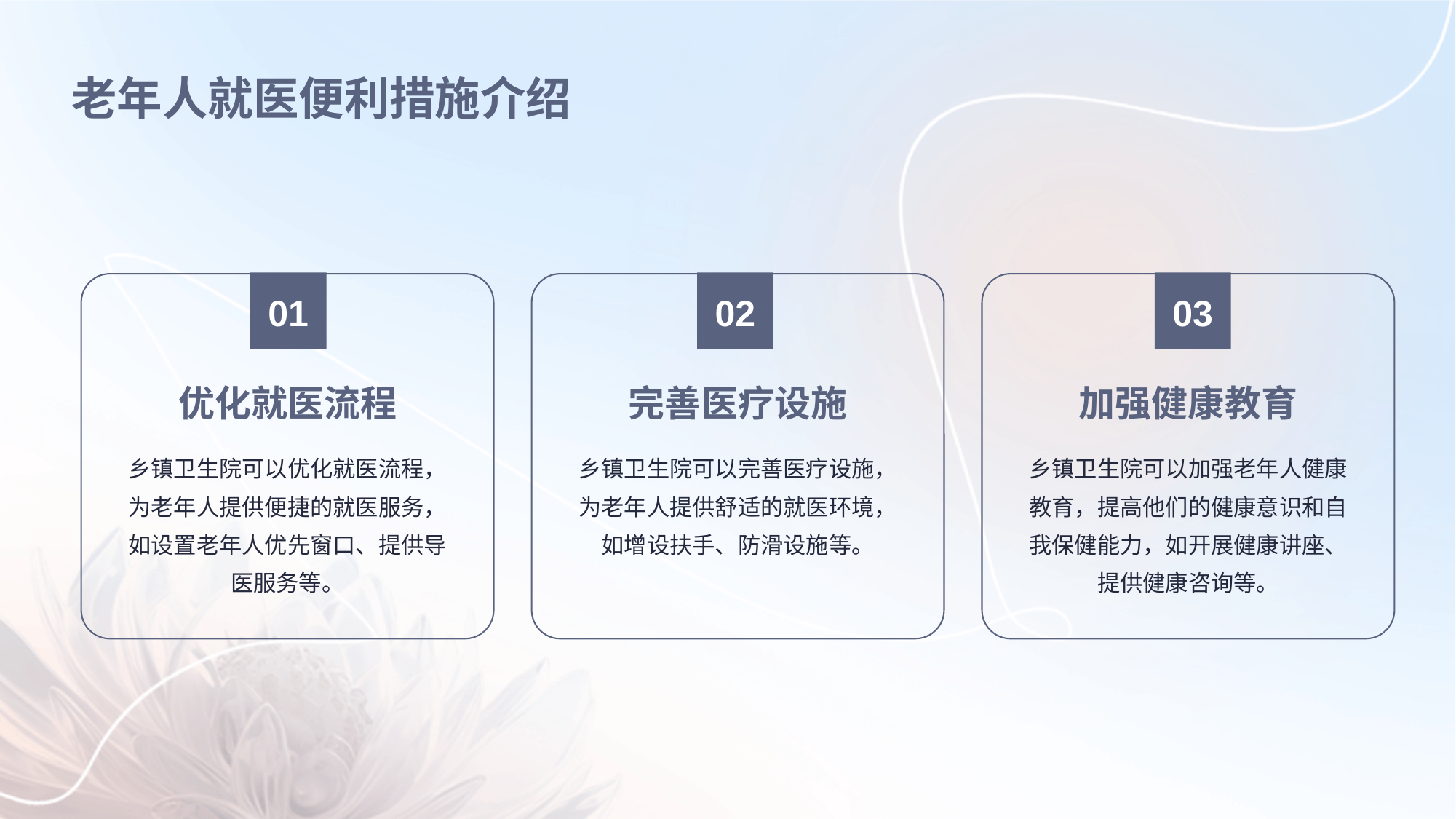

老年人就医便利措施介绍

01
02
03
优化就医流程
完善医疗设施
加强健康教育
乡镇卫生院可以优化就医流程，为老年人提供便捷的就医服务，如设置老年人优先窗口、提供导医服务等。
乡镇卫生院可以完善医疗设施，为老年人提供舒适的就医环境，如增设扶手、防滑设施等。
乡镇卫生院可以加强老年人健康教育，提高他们的健康意识和自我保健能力，如开展健康讲座、提供健康咨询等。